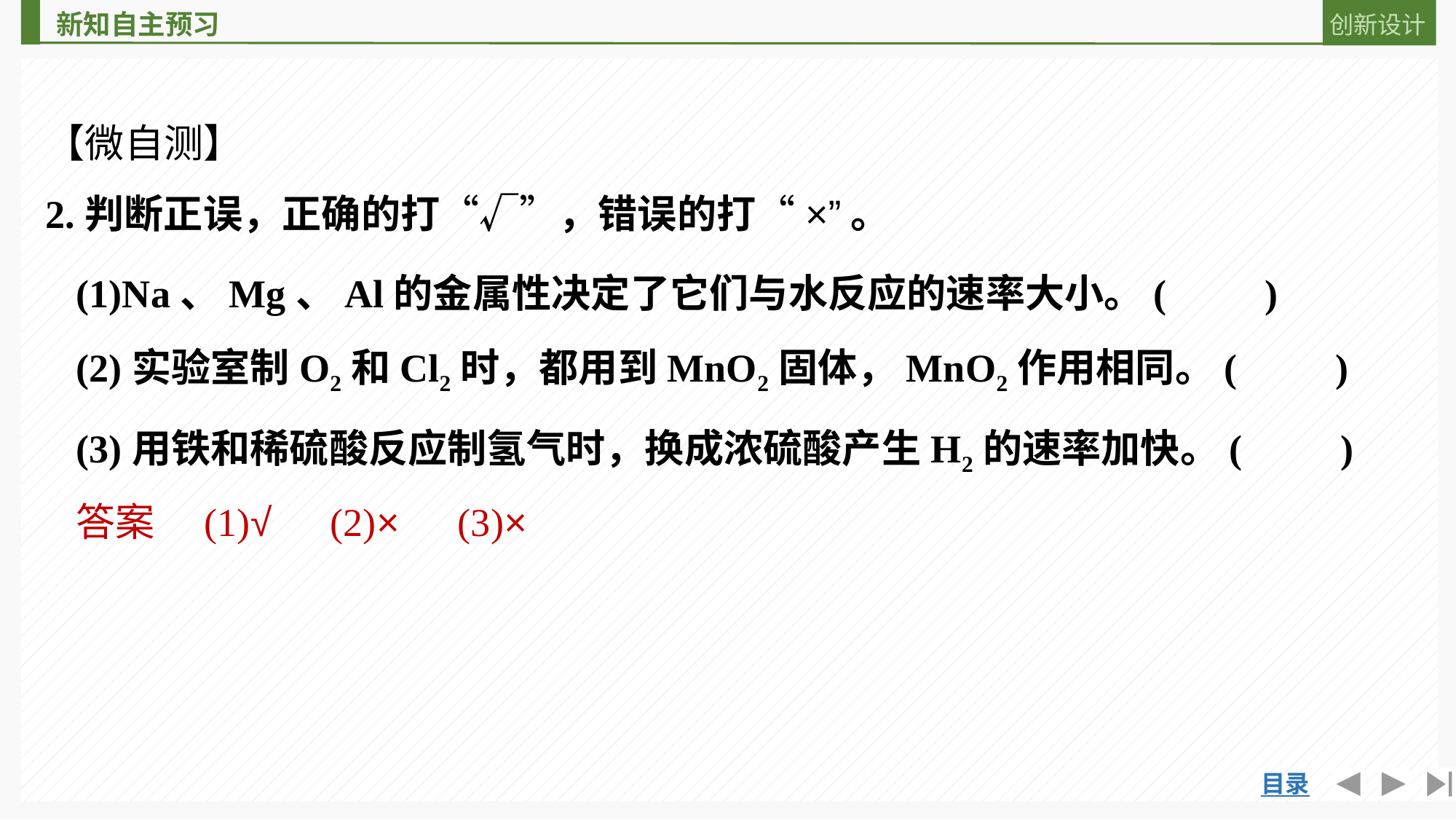

【微自测】
2.判断正误，正确的打“√”，错误的打“×”。
(1)Na、Mg、Al的金属性决定了它们与水反应的速率大小。(　　)
(2)实验室制O2和Cl2时，都用到MnO2固体，MnO2作用相同。(　　)
(3)用铁和稀硫酸反应制氢气时，换成浓硫酸产生H2的速率加快。(　　)
答案　(1)√　(2)×　(3)×